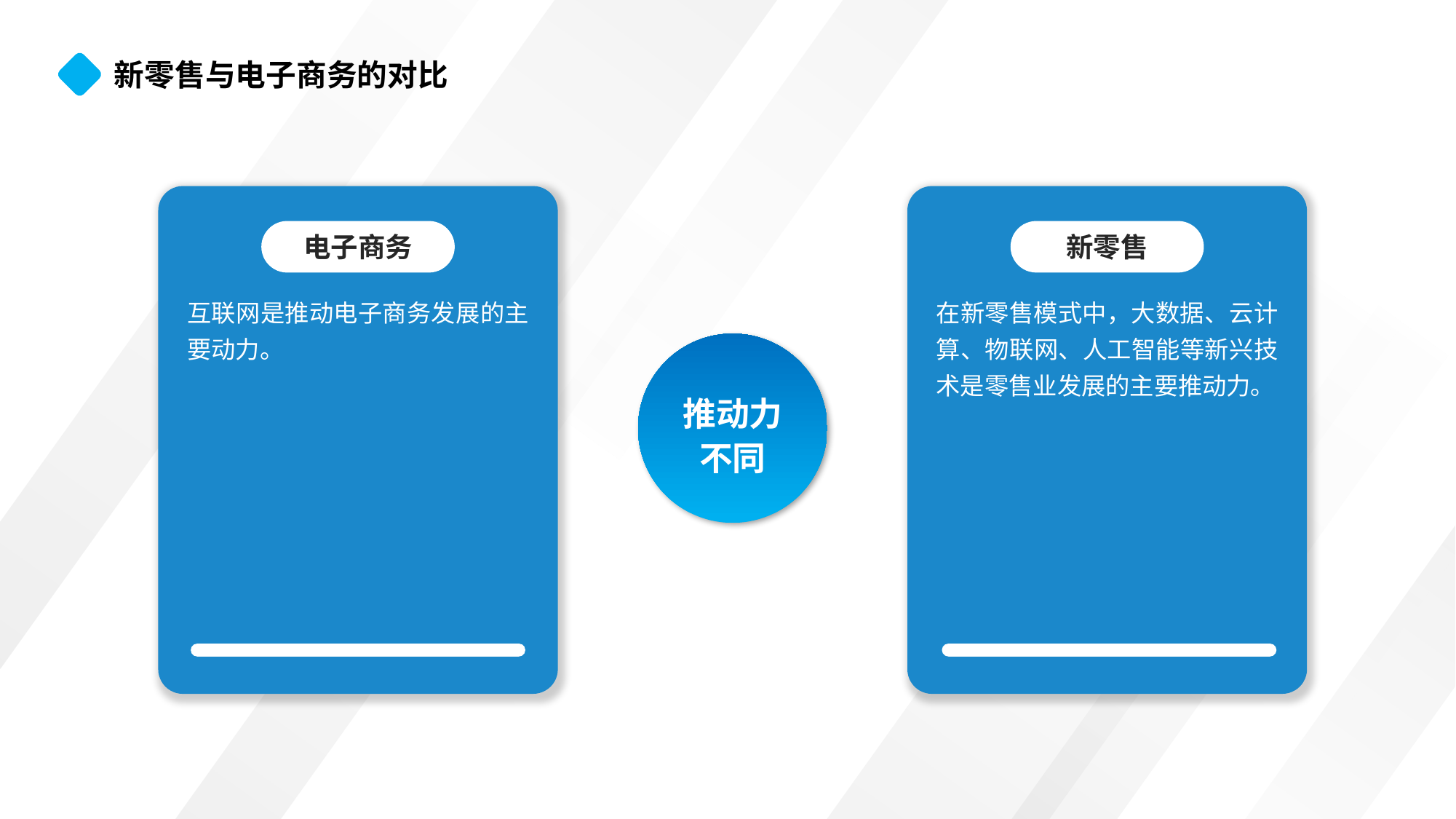

新零售与电子商务的对比

电子商务

互联网是推动电子商务发展的主要动力。

新零售

在新零售模式中，大数据、云计算、物联网、人工智能等新兴技术是零售业发展的主要推动力。

推动力不同